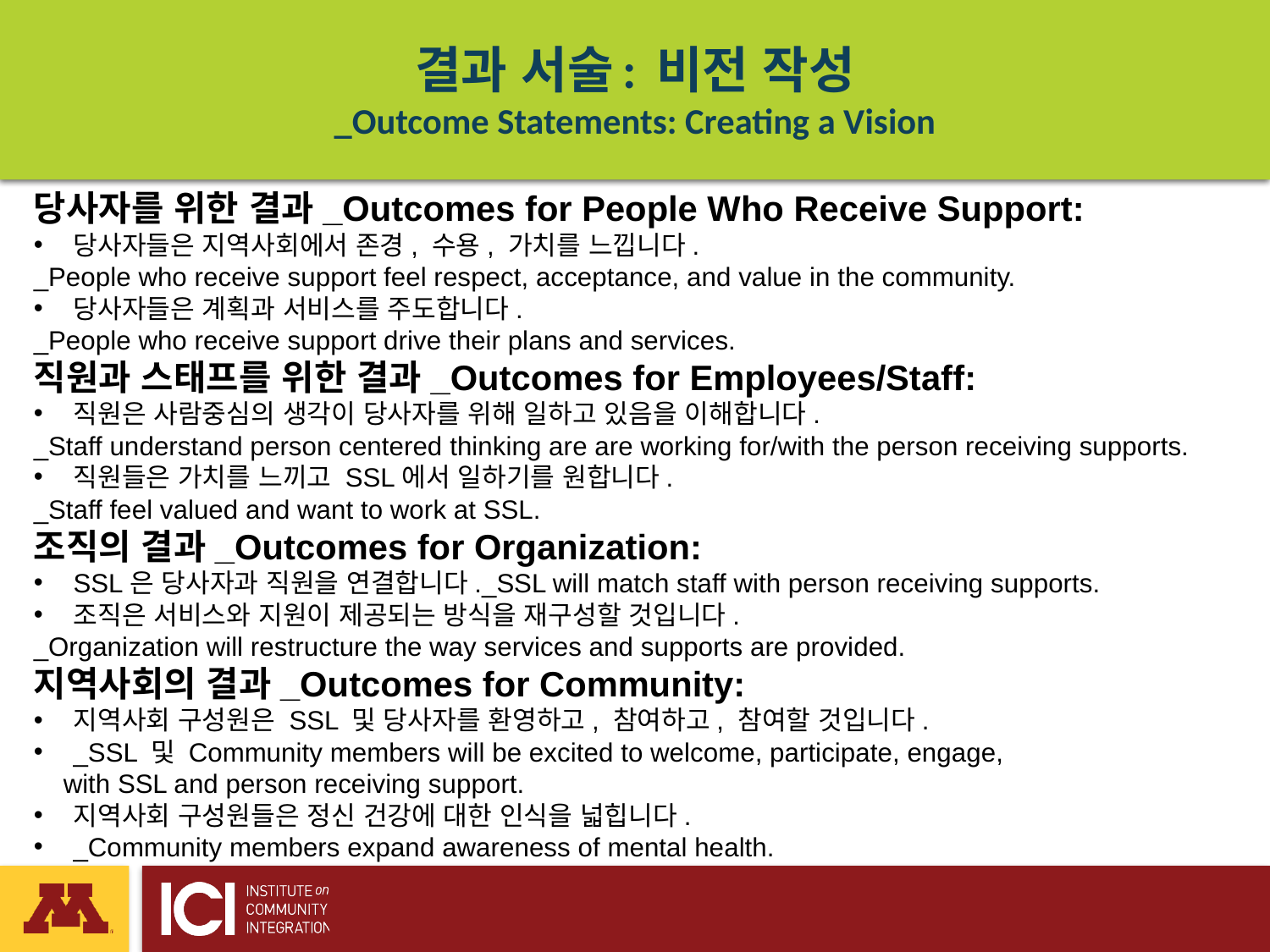

# 결과 서술: 비전 작성 _Outcome Statements: Creating a Vision
당사자를 위한 결과_Outcomes for People Who Receive Support:
당사자들은 지역사회에서 존경, 수용, 가치를 느낍니다.
_People who receive support feel respect, acceptance, and value in the community.
당사자들은 계획과 서비스를 주도합니다.
_People who receive support drive their plans and services.
직원과 스태프를 위한 결과_Outcomes for Employees/Staff:
직원은 사람중심의 생각이 당사자를 위해 일하고 있음을 이해합니다.
_Staff understand person centered thinking are are working for/with the person receiving supports.
직원들은 가치를 느끼고 SSL에서 일하기를 원합니다.
_Staff feel valued and want to work at SSL.
조직의 결과_Outcomes for Organization:
SSL은 당사자과 직원을 연결합니다._SSL will match staff with person receiving supports.
조직은 서비스와 지원이 제공되는 방식을 재구성할 것입니다.
_Organization will restructure the way services and supports are provided.
지역사회의 결과_Outcomes for Community:
지역사회 구성원은 SSL 및 당사자를 환영하고, 참여하고, 참여할 것입니다.
_SSL 및 Community members will be excited to welcome, participate, engage,
    with SSL and person receiving support.
지역사회 구성원들은 정신 건강에 대한 인식을 넓힙니다.
_Community members expand awareness of mental health.